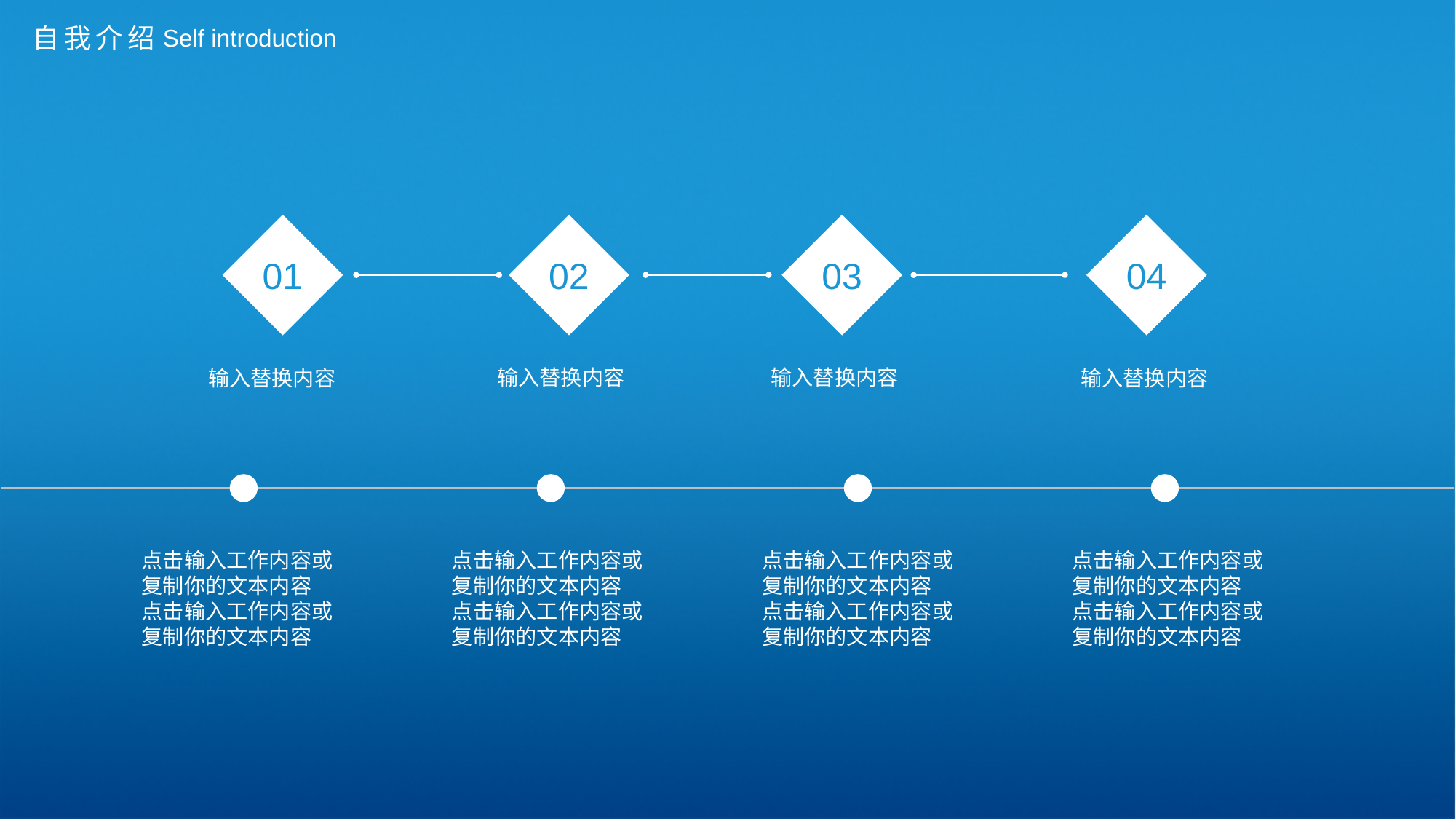

自我介绍
Self introduction
01
02
03
04
输入替换内容
输入替换内容
输入替换内容
输入替换内容

点击输入工作内容或复制你的文本内容
点击输入工作内容或复制你的文本内容
点击输入工作内容或复制你的文本内容
点击输入工作内容或复制你的文本内容
点击输入工作内容或复制你的文本内容
点击输入工作内容或复制你的文本内容
点击输入工作内容或复制你的文本内容
点击输入工作内容或复制你的文本内容